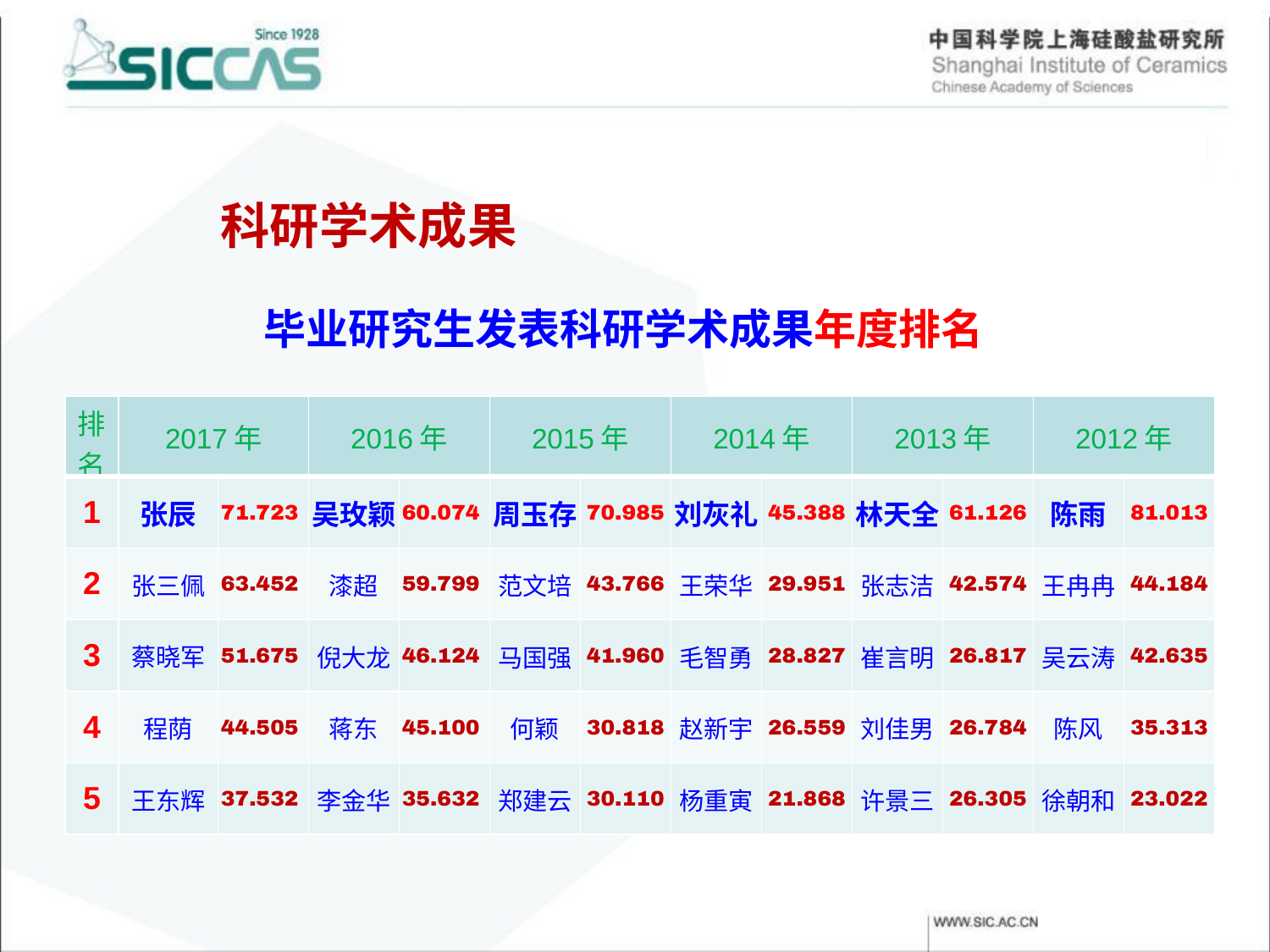

科研学术成果
毕业研究生发表科研学术成果年度排名
| 排名 | 2017年 |  | 2016年 |  | 2015年 |  | 2014年 |  | 2013年 |  | 2012年 |  |
| --- | --- | --- | --- | --- | --- | --- | --- | --- | --- | --- | --- | --- |
| 1 | 张辰 | 71.723 | 吴玫颖 | 60.074 | 周玉存 | 70.985 | 刘灰礼 | 45.388 | 林天全 | 61.126 | 陈雨 | 81.013 |
| 2 | 张三佩 | 63.452 | 漆超 | 59.799 | 范文培 | 43.766 | 王荣华 | 29.951 | 张志洁 | 42.574 | 王冉冉 | 44.184 |
| 3 | 蔡晓军 | 51.675 | 倪大龙 | 46.124 | 马国强 | 41.960 | 毛智勇 | 28.827 | 崔言明 | 26.817 | 吴云涛 | 42.635 |
| 4 | 程荫 | 44.505 | 蒋东 | 45.100 | 何颖 | 30.818 | 赵新宇 | 26.559 | 刘佳男 | 26.784 | 陈风 | 35.313 |
| 5 | 王东辉 | 37.532 | 李金华 | 35.632 | 郑建云 | 30.110 | 杨重寅 | 21.868 | 许景三 | 26.305 | 徐朝和 | 23.022 |